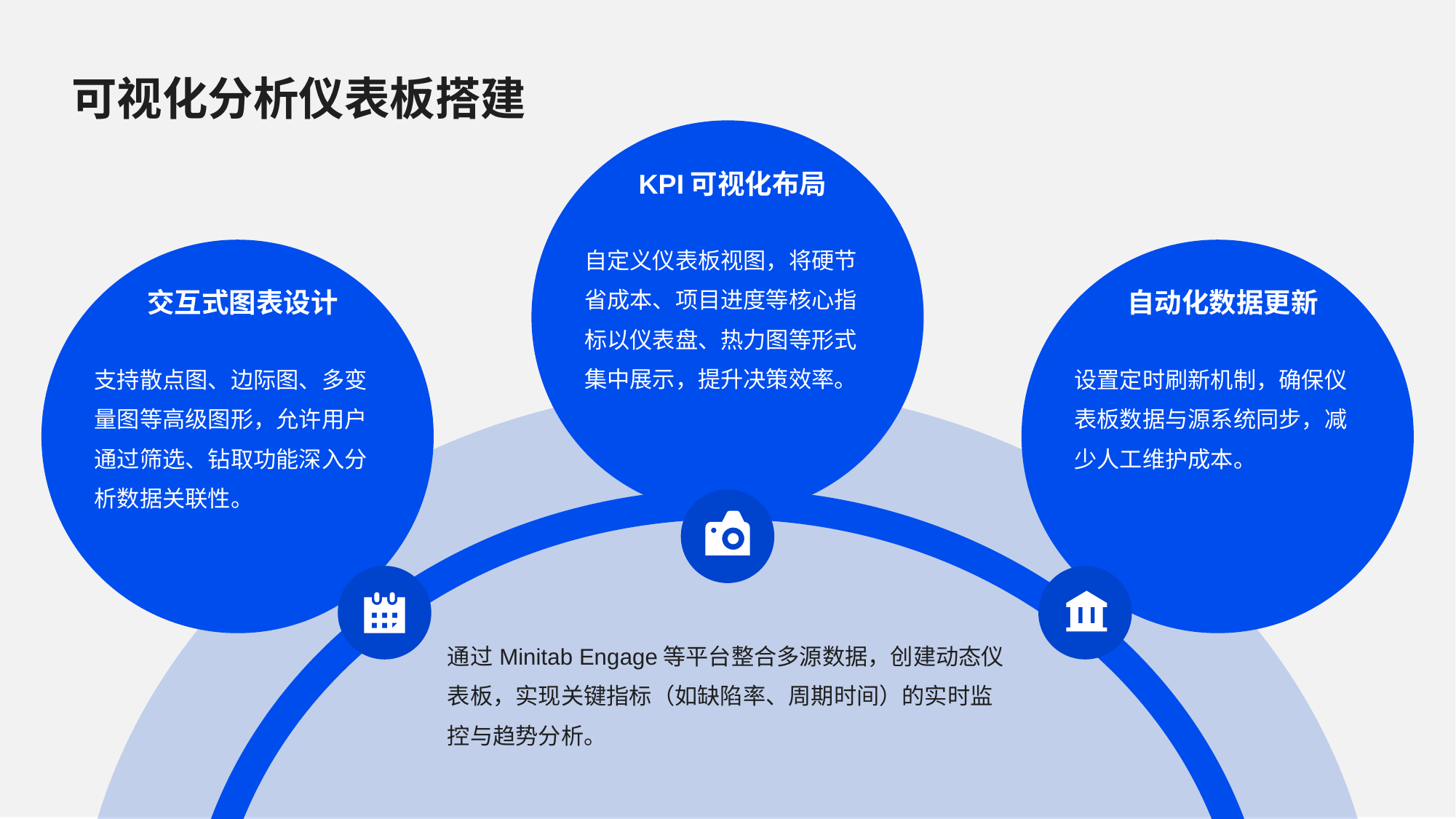

可视化分析仪表板搭建

KPI可视化布局
自定义仪表板视图，将硬节省成本、项目进度等核心指标以仪表盘、热力图等形式集中展示，提升决策效率。

交互式图表设计
自动化数据更新
支持散点图、边际图、多变量图等高级图形，允许用户通过筛选、钻取功能深入分析数据关联性。
设置定时刷新机制，确保仪表板数据与源系统同步，减少人工维护成本。

通过Minitab Engage等平台整合多源数据，创建动态仪表板，实现关键指标（如缺陷率、周期时间）的实时监控与趋势分析。